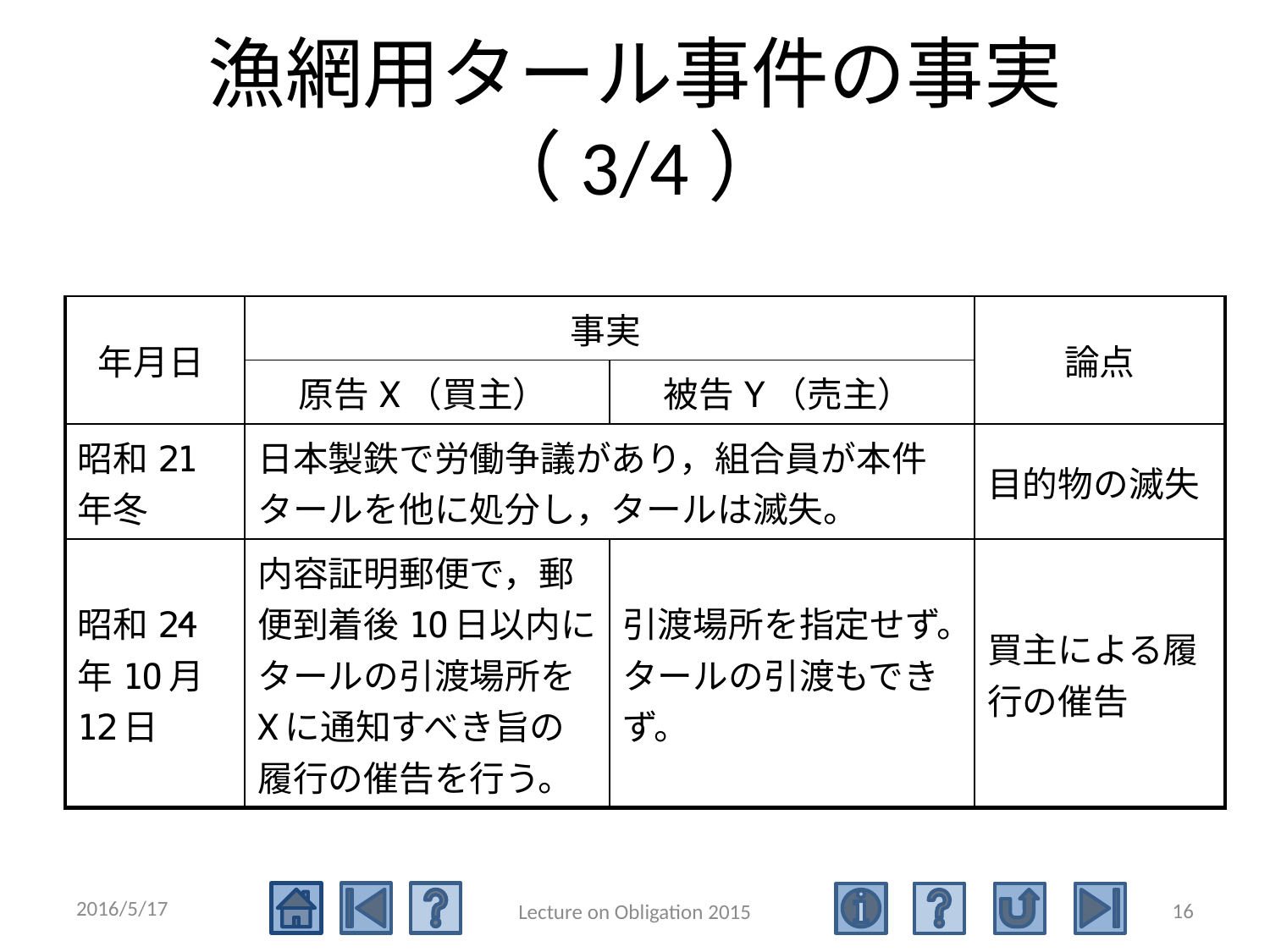

# 漁網用タール事件の事実（3/4）
| 年月日 | 事実 |  | 論点 |
| --- | --- | --- | --- |
|  | 原告X（買主） | 被告Y（売主） |  |
| 昭和21年冬 | 日本製鉄で労働争議があり，組合員が本件タールを他に処分し，タールは滅失。 |  | 目的物の滅失 |
| 昭和24年10月12日 | 内容証明郵便で，郵便到着後10日以内にタールの引渡場所をXに通知すべき旨の履行の催告を行う。 | 引渡場所を指定せず。タールの引渡もできず。 | 買主による履行の催告 |
2016/5/17
16
Lecture on Obligation 2015